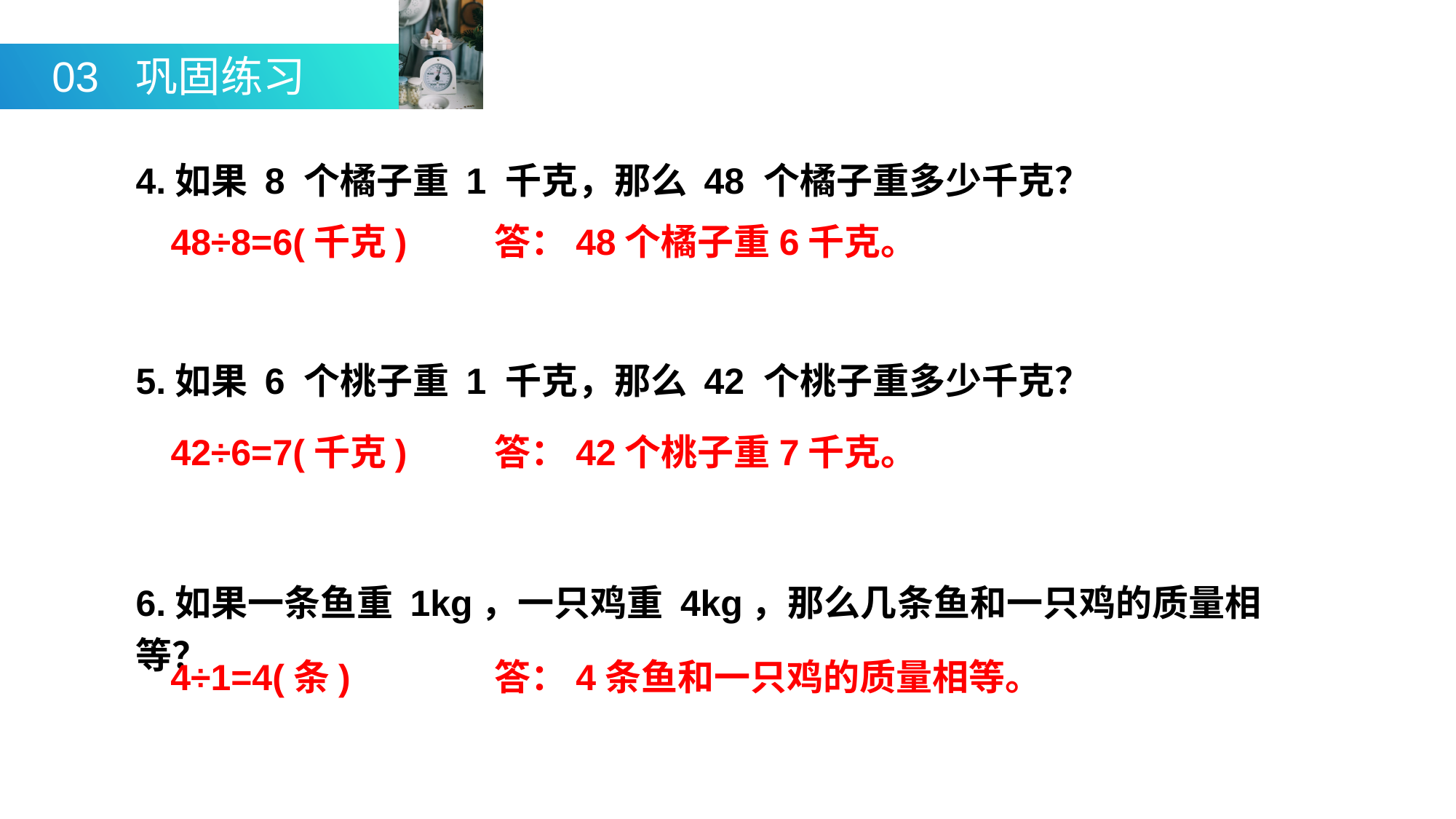

03
巩固练习
4.如果 8 个橘子重 1 千克，那么 48 个橘子重多少千克？
48÷8=6(千克)
答：48个橘子重6千克。
5.如果 6 个桃子重 1 千克，那么 42 个桃子重多少千克？
答：42个桃子重7千克。
42÷6=7(千克)
6.如果一条鱼重 1kg，一只鸡重 4kg，那么几条鱼和一只鸡的质量相等？
4÷1=4(条)
答：4条鱼和一只鸡的质量相等。